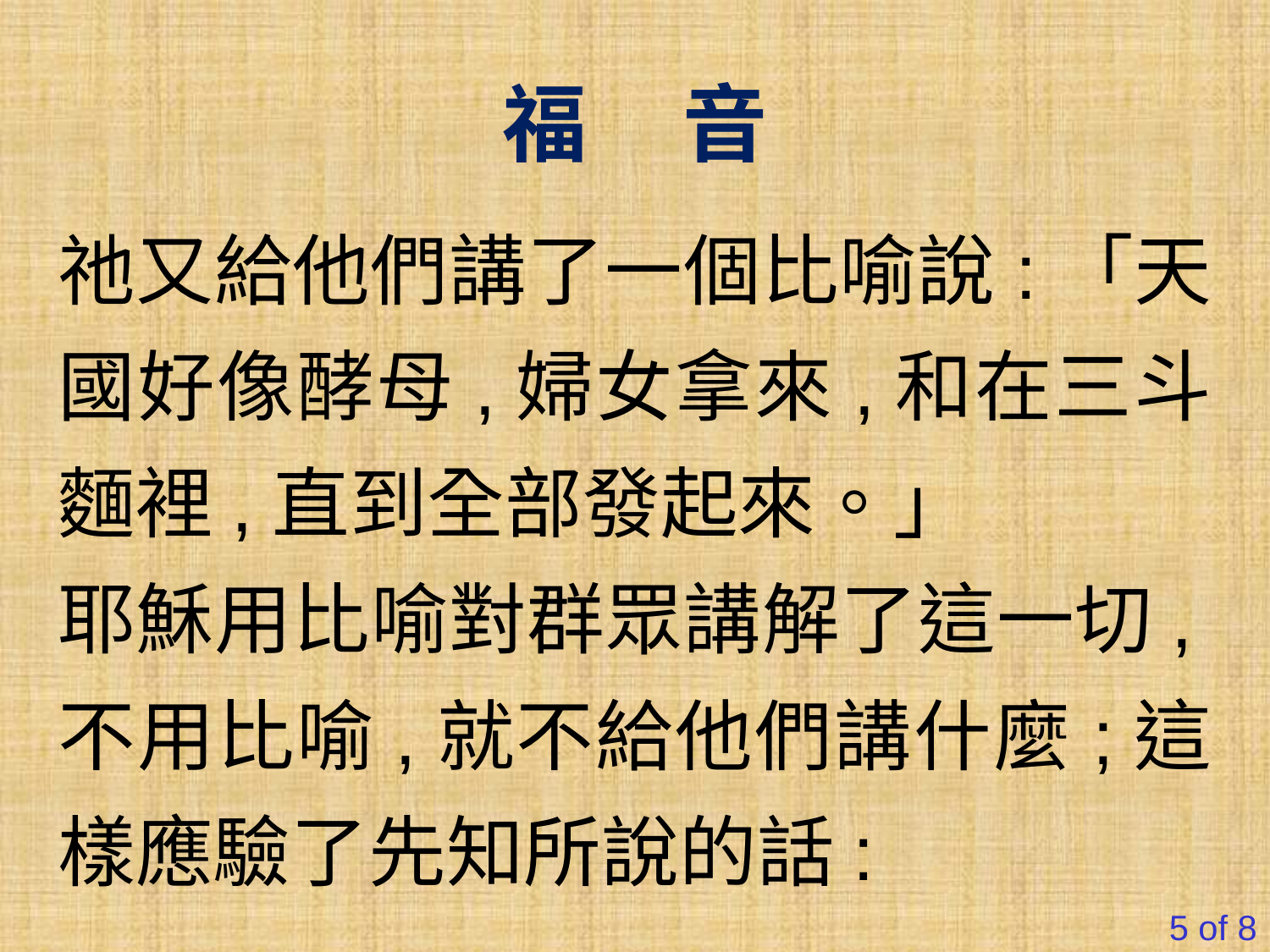

福     音

祂又給他們講了一個比喻說:「天國好像酵母,婦女拿來,和在三斗麵裡,直到全部發起來。」
耶穌用比喻對群眾講解了這一切,不用比喻,就不給他們講什麼;這樣應驗了先知所說的話:
5 of 8